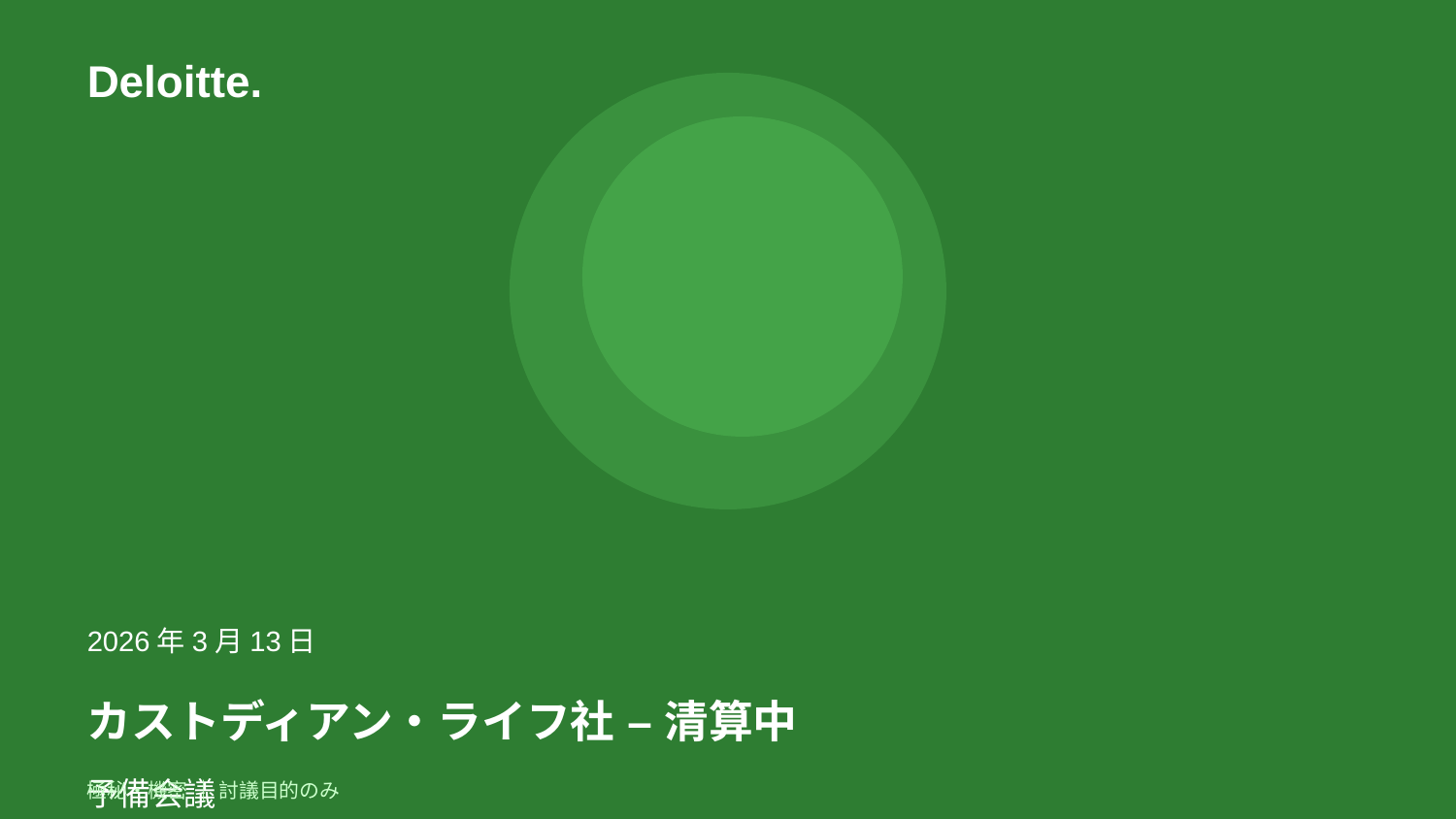

Deloitte.

2026年3月13日
カストディアン・ライフ社 – 清算中
予備会議
極秘・機密 ｜ 討議目的のみ